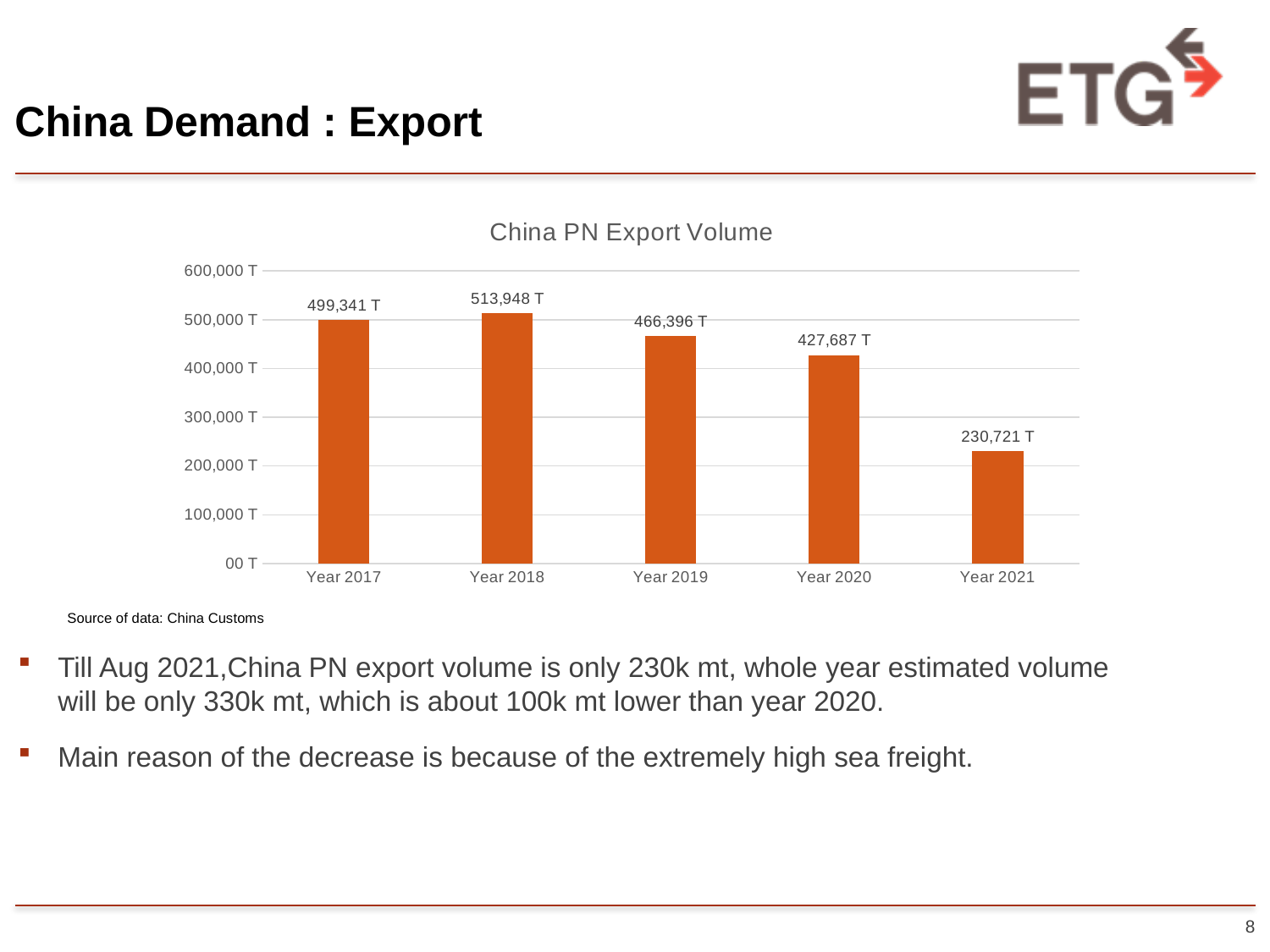

China Demand : Export

### Chart: China PN Export Volume

| Category | 出口总量 |
|---|---|
| Year 2017 | 499341.27800000005 |
| Year 2018 | 513948.27099999995 |
| Year 2019 | 466395.70999999996 |
| Year 2020 | 427686.83 |
| Year 2021 | 230720.582 |
Source of data: China Customs
Till Aug 2021,China PN export volume is only 230k mt, whole year estimated volume will be only 330k mt, which is about 100k mt lower than year 2020.
Main reason of the decrease is because of the extremely high sea freight.

8